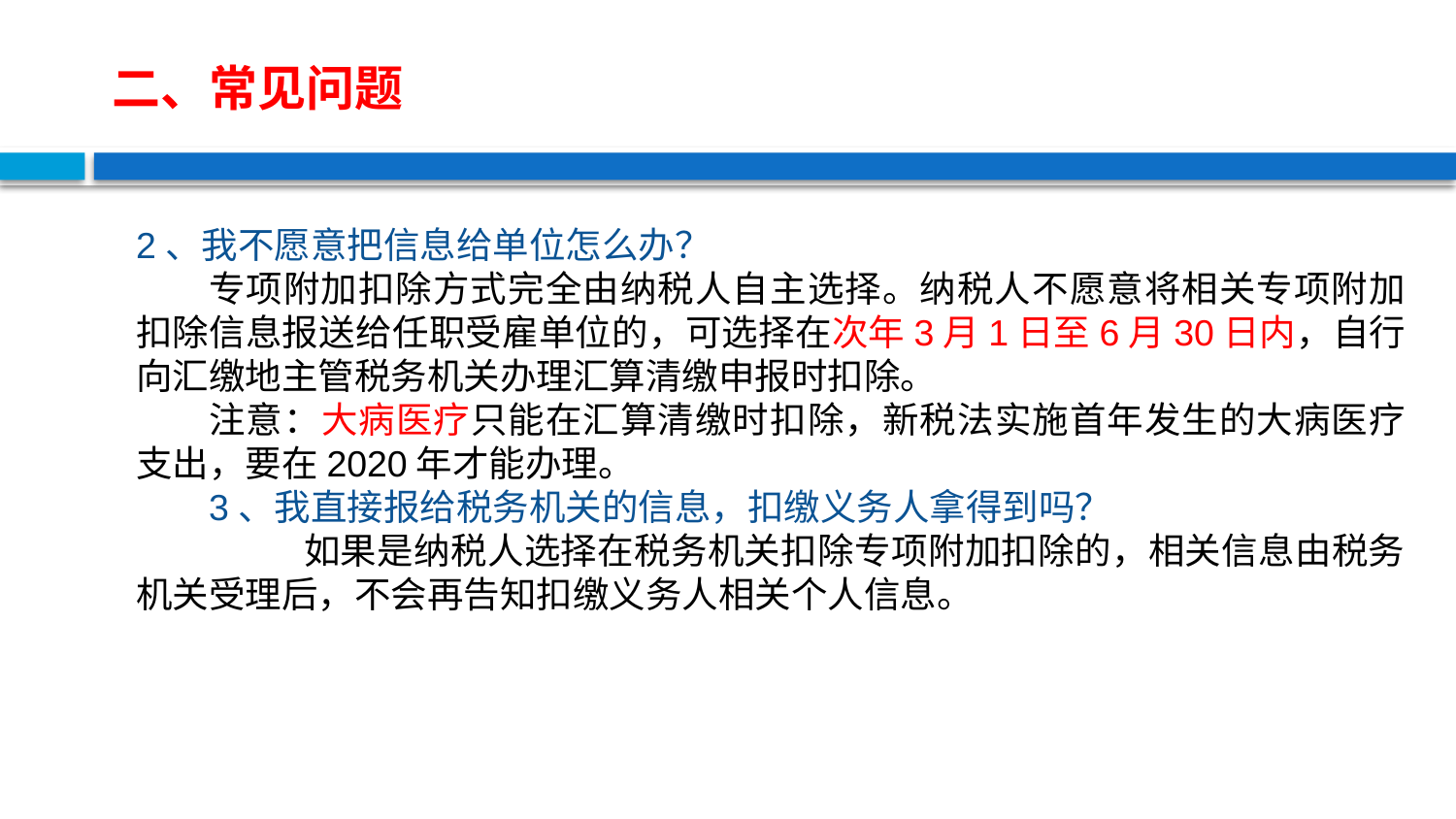

# 二、常见问题

2、我不愿意把信息给单位怎么办？
专项附加扣除方式完全由纳税人自主选择。纳税人不愿意将相关专项附加扣除信息报送给任职受雇单位的，可选择在次年3月1日至6月30日内，自行向汇缴地主管税务机关办理汇算清缴申报时扣除。
注意：大病医疗只能在汇算清缴时扣除，新税法实施首年发生的大病医疗支出，要在2020年才能办理。
3、我直接报给税务机关的信息，扣缴义务人拿得到吗？
          如果是纳税人选择在税务机关扣除专项附加扣除的，相关信息由税务机关受理后，不会再告知扣缴义务人相关个人信息。